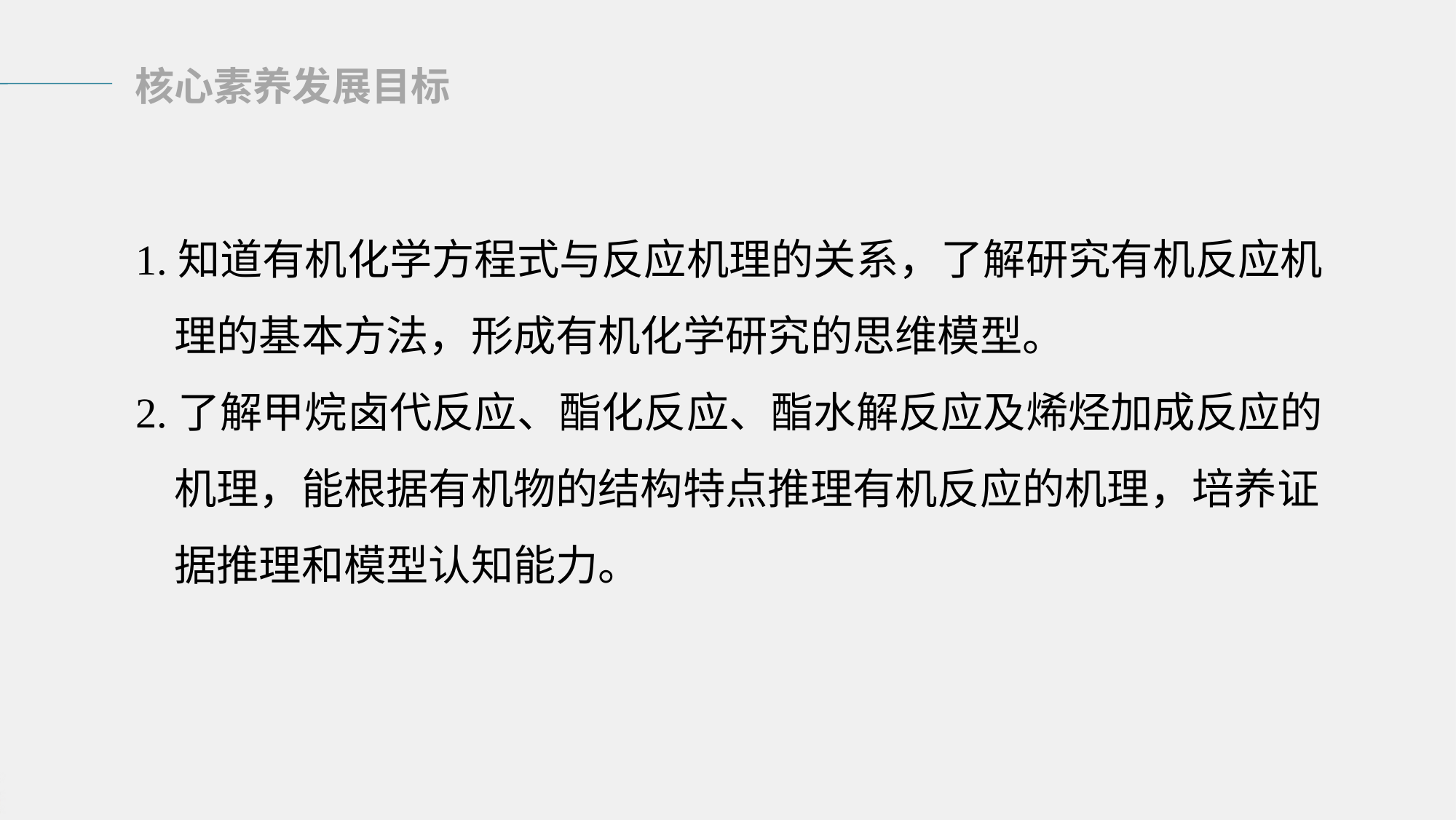

核心素养发展目标
1.知道有机化学方程式与反应机理的关系，了解研究有机反应机
   理的基本方法，形成有机化学研究的思维模型。
2.了解甲烷卤代反应、酯化反应、酯水解反应及烯烃加成反应的
   机理，能根据有机物的结构特点推理有机反应的机理，培养证
   据推理和模型认知能力。